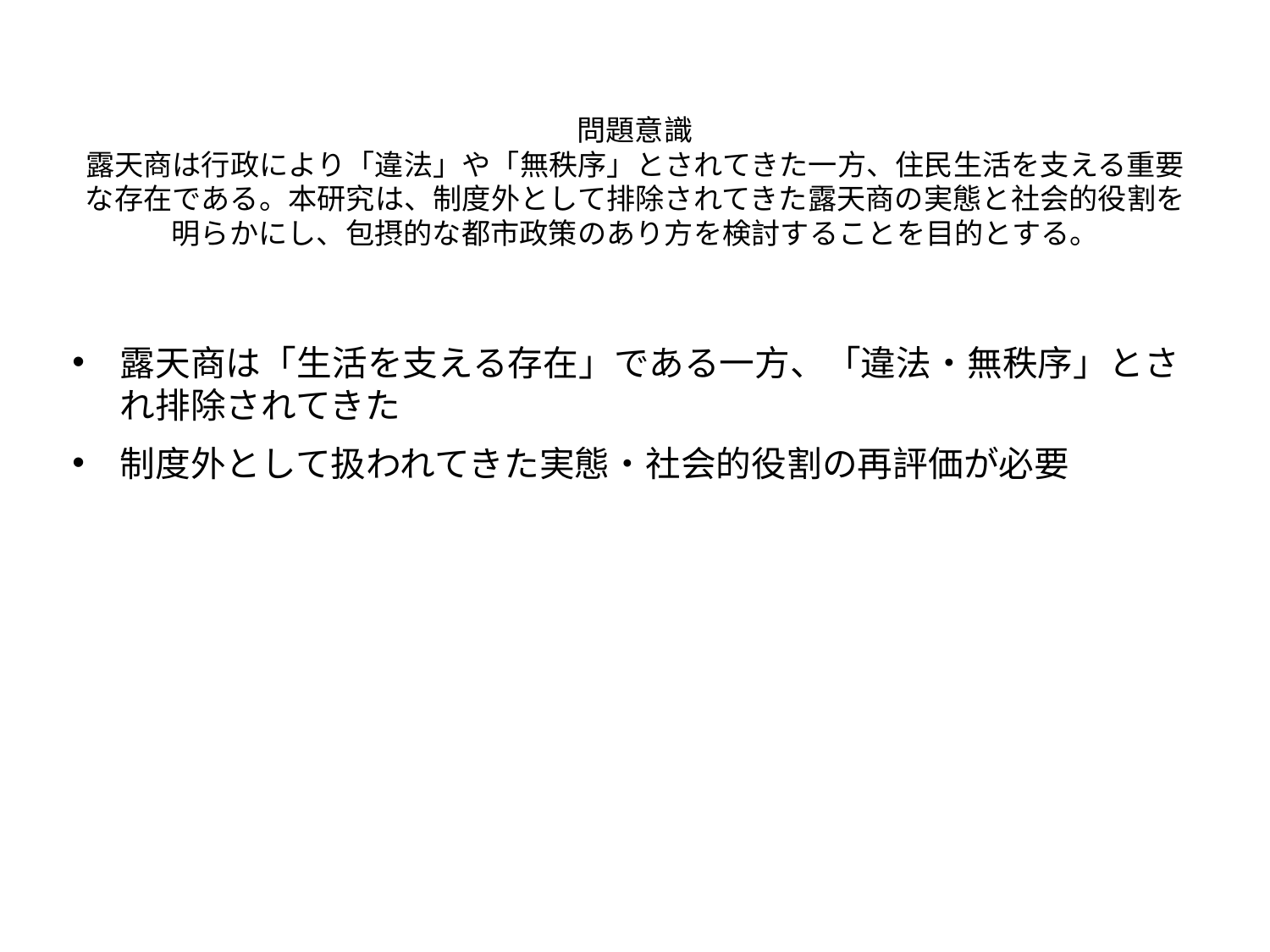

# 問題意識
露天商は行政により「違法」や「無秩序」とされてきた一方、住民生活を支える重要な存在である。本研究は、制度外として排除されてきた露天商の実態と社会的役割を明らかにし、包摂的な都市政策のあり方を検討することを目的とする。

露天商は「生活を支える存在」である一方、「違法・無秩序」とされ排除されてきた
制度外として扱われてきた実態・社会的役割の再評価が必要